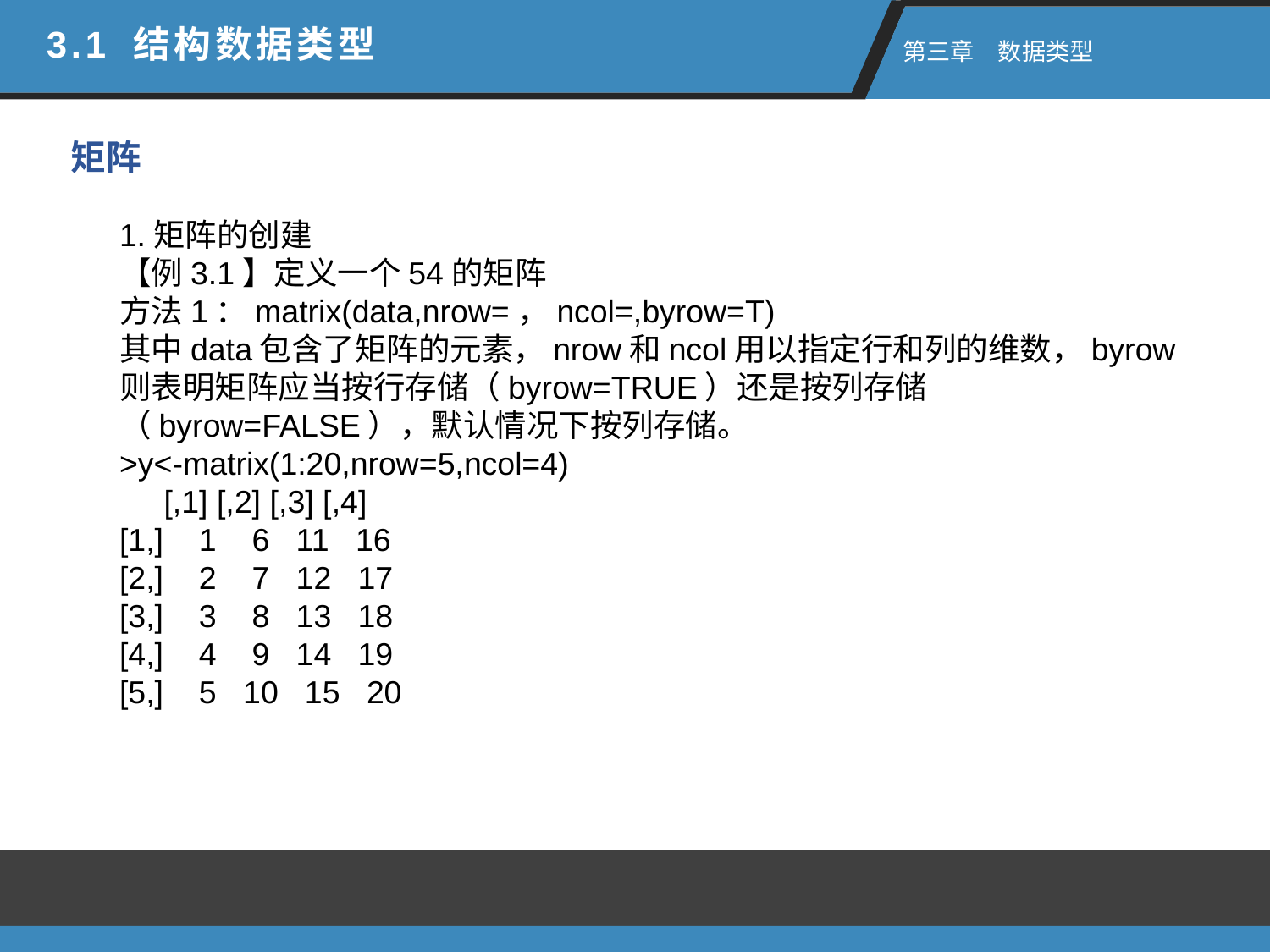

3.1 结构数据类型
  第三章　数据类型
矩阵
1.矩阵的创建
【例3.1】定义一个54的矩阵
方法1：matrix(data,nrow=，ncol=,byrow=T)
其中data包含了矩阵的元素，nrow和ncol用以指定行和列的维数，byrow则表明矩阵应当按行存储（byrow=TRUE）还是按列存储（byrow=FALSE），默认情况下按列存储。
>y<-matrix(1:20,nrow=5,ncol=4)
     [,1] [,2] [,3] [,4]
[1,]    1    6   11   16
[2,]    2    7   12   17
[3,]    3    8   13   18
[4,]    4    9   14   19
[5,]    5   10   15   20